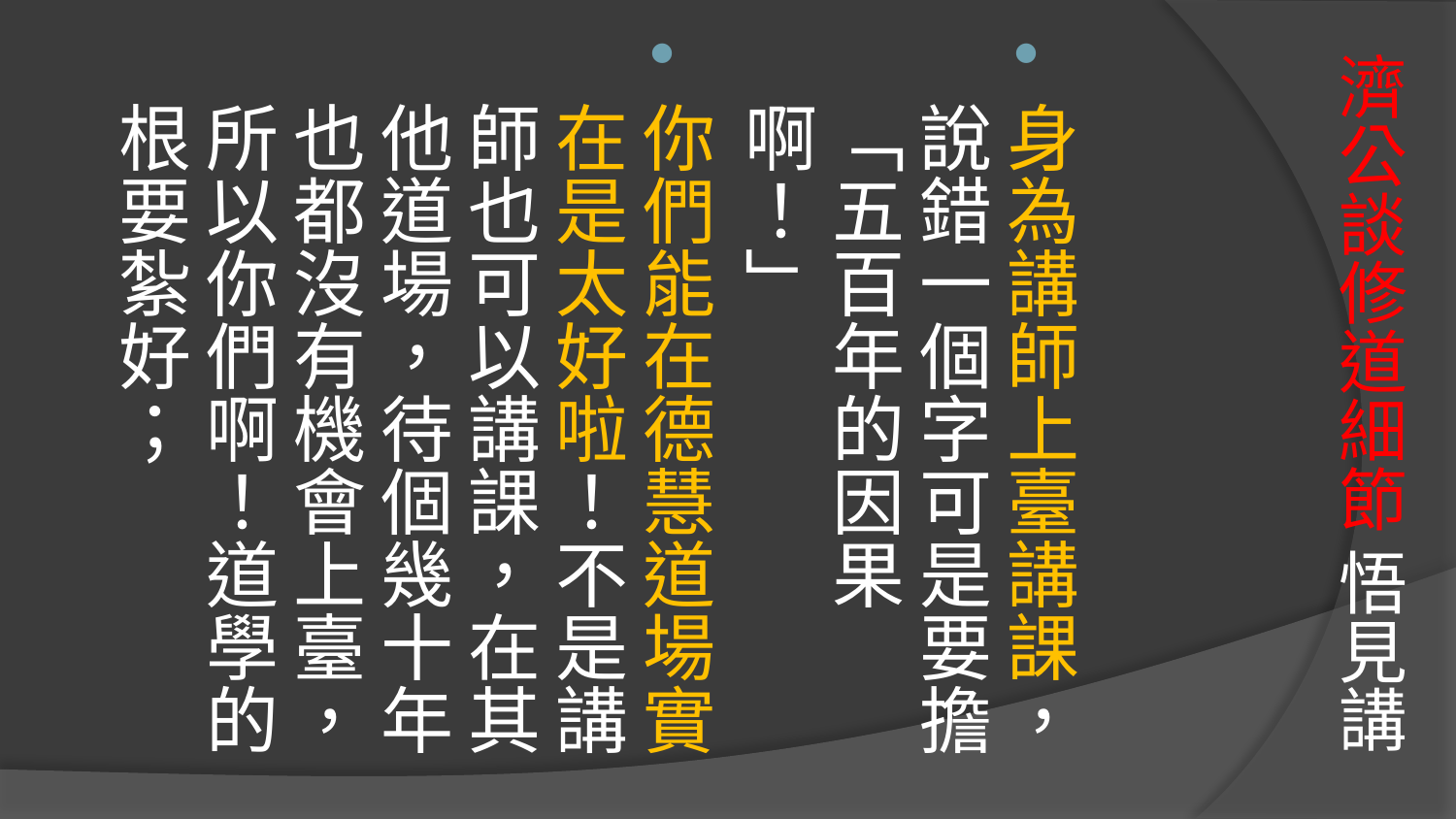

身為講師上臺講課，說錯一個字可是要擔「五百年的因果啊！」
你們能在德慧道場實在是太好啦！不是講師也可以講課，在其他道場，待個幾十年也都沒有機會上臺，
所以你們啊！道學的根要紮好；

# 濟公談修道細節 悟見講